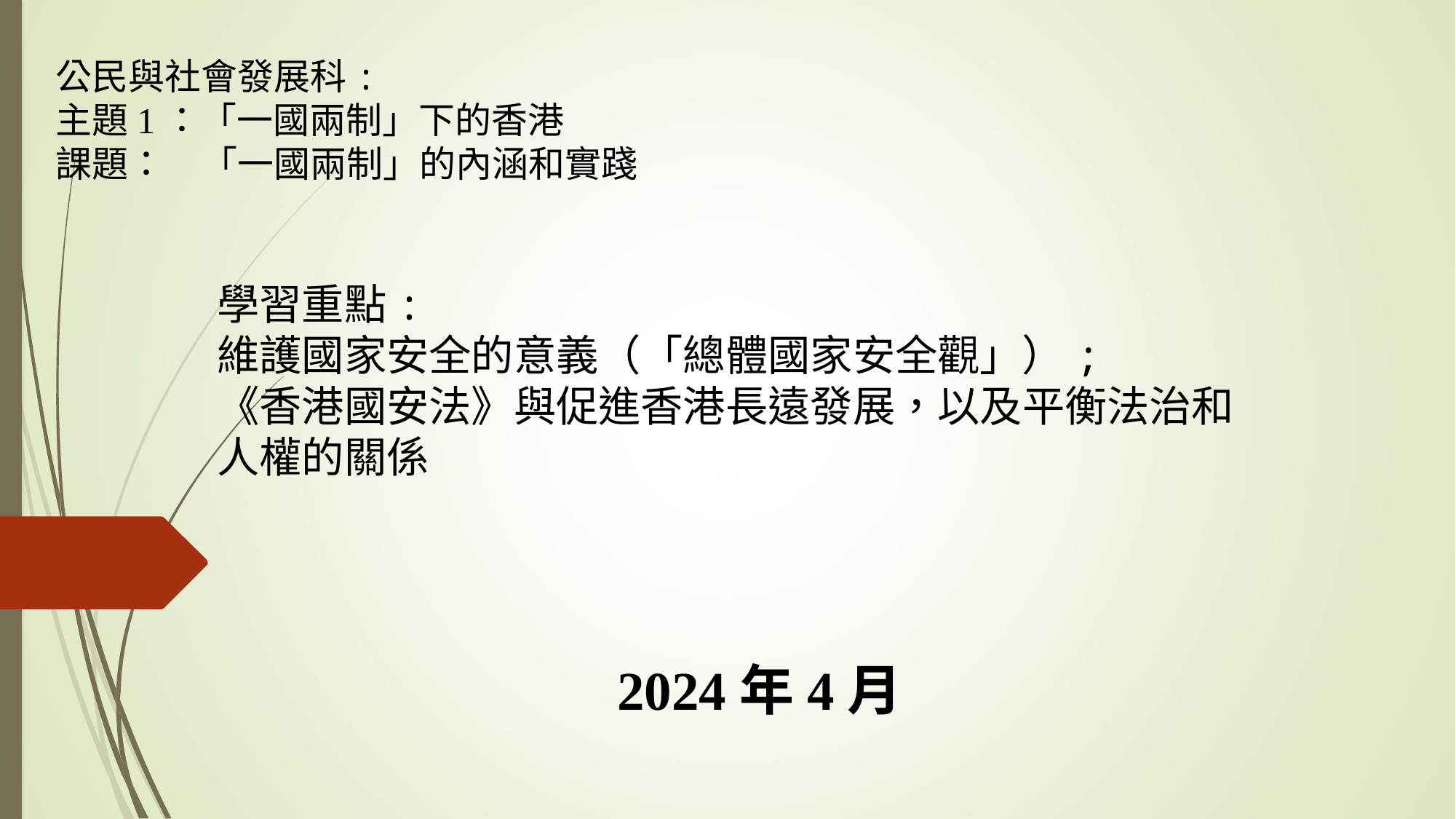

公民與社會發展科:
主題1：「一國兩制」下的香港
課題：　「一國兩制」的內涵和實踐
# 學習重點: 維護國家安全的意義（「總體國家安全觀」）; 《香港國安法》與促進香港長遠發展，以及平衡法治和人權的關係
2024年4月